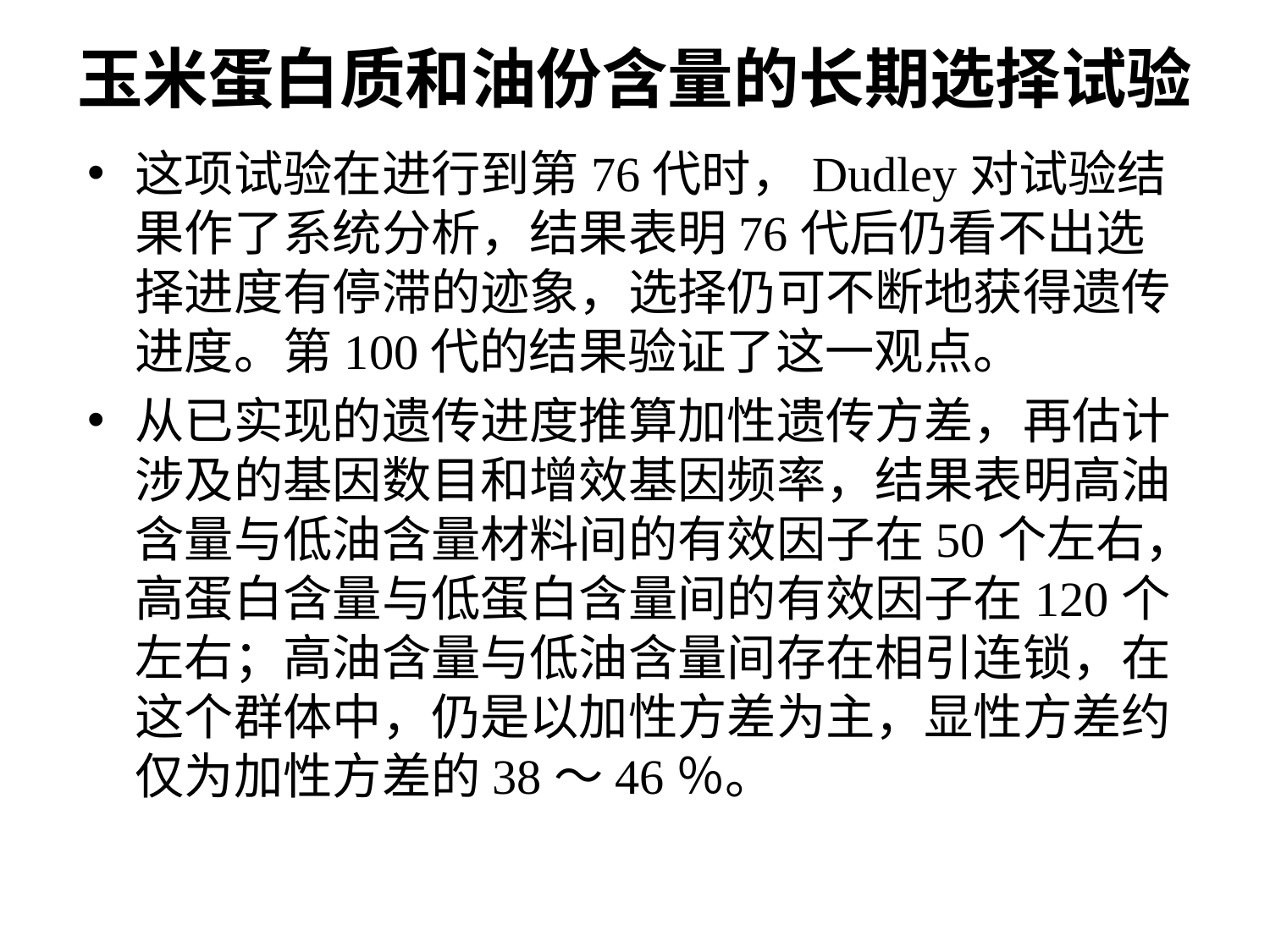

# 玉米蛋白质和油份含量的长期选择试验
这项试验在进行到第76代时，Dudley对试验结果作了系统分析，结果表明76代后仍看不出选择进度有停滞的迹象，选择仍可不断地获得遗传进度。第100代的结果验证了这一观点。
从已实现的遗传进度推算加性遗传方差，再估计涉及的基因数目和增效基因频率，结果表明高油含量与低油含量材料间的有效因子在50个左右，高蛋白含量与低蛋白含量间的有效因子在120个左右；高油含量与低油含量间存在相引连锁，在这个群体中，仍是以加性方差为主，显性方差约仅为加性方差的38～46％。